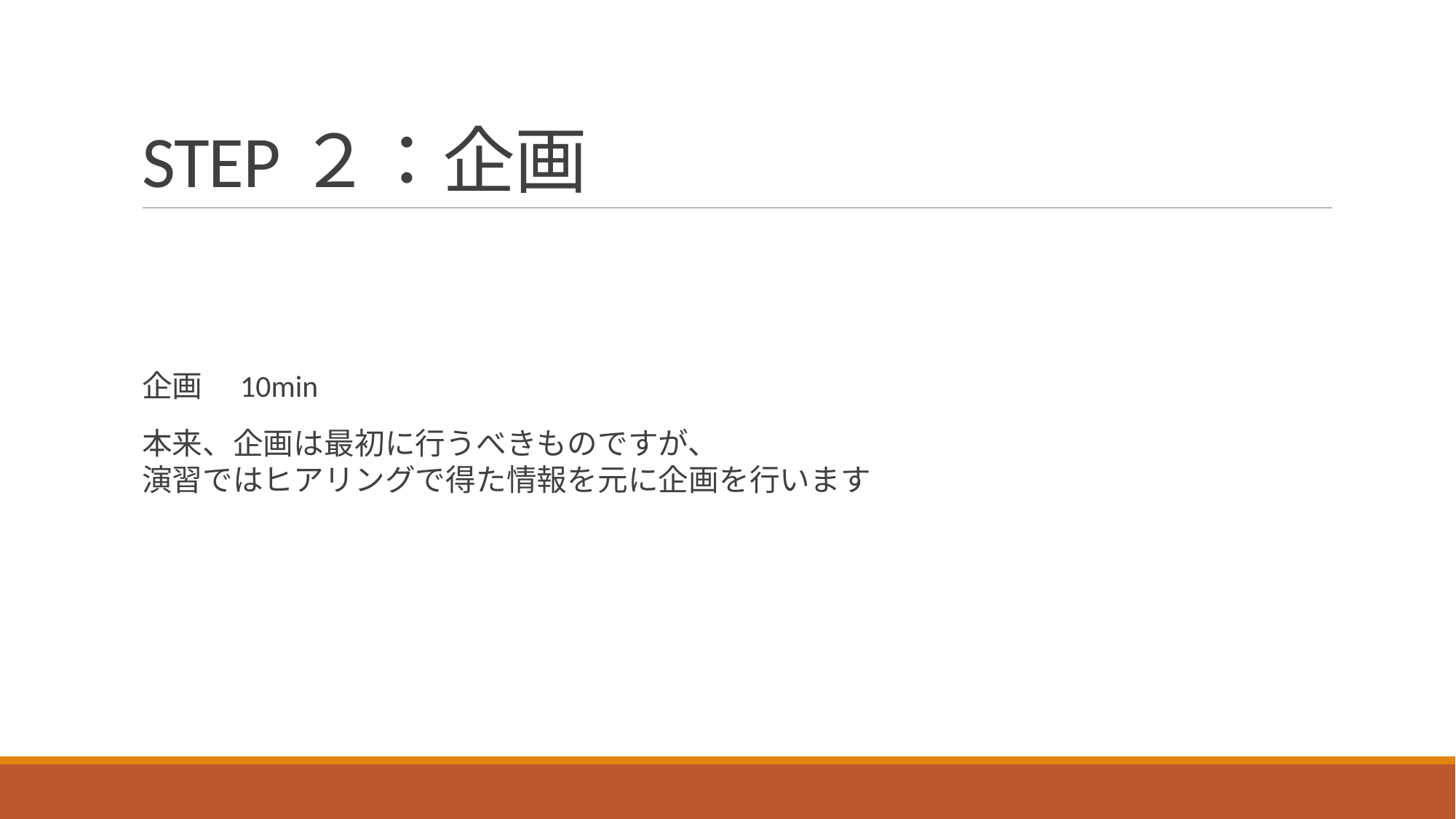

# STEP２：企画
企画　10min
本来、企画は最初に行うべきものですが、
演習ではヒアリングで得た情報を元に企画を行います